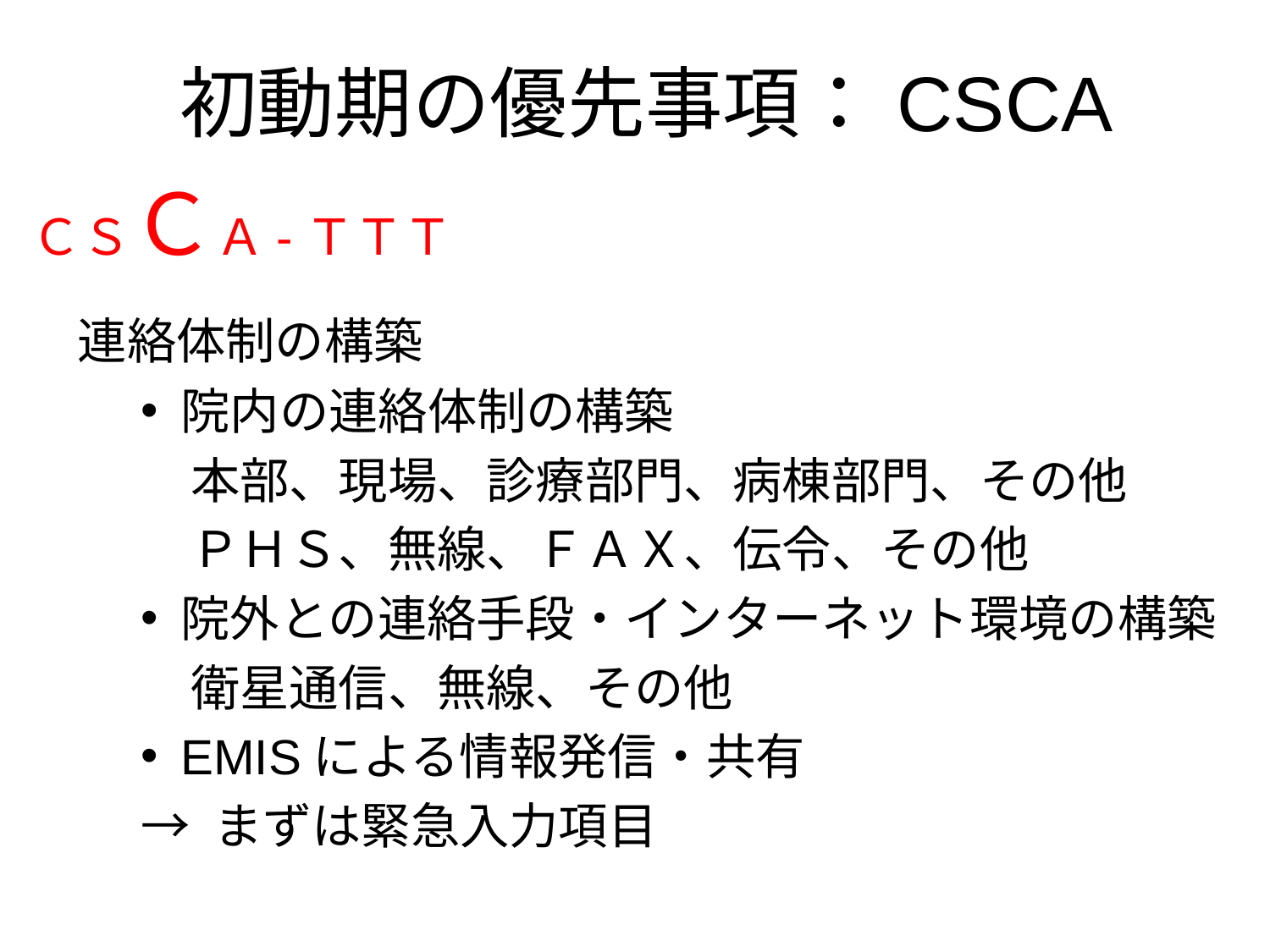

初動期の優先事項：CSCA
# ＣＳＣＡ-ＴＴＴ
連絡体制の構築
院内の連絡体制の構築
　本部、現場、診療部門、病棟部門、その他
　ＰＨＳ、無線、ＦＡＸ、伝令、その他
院外との連絡手段・インターネット環境の構築
　衛星通信、無線、その他
EMISによる情報発信・共有
→ まずは緊急入力項目